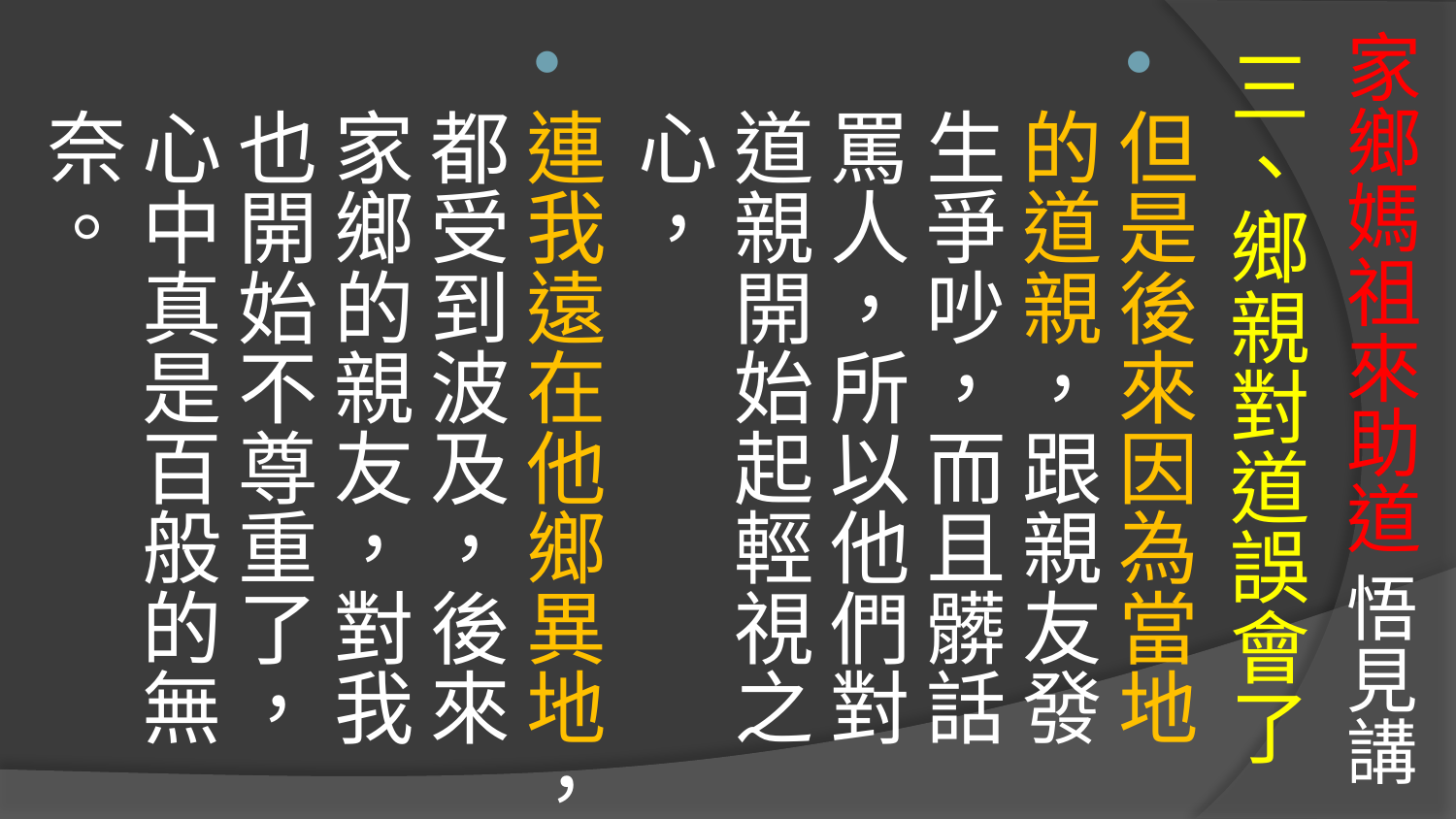

# 家鄉媽祖來助道 悟見講
三、鄉親對道誤會了
但是後來因為當地的道親，跟親友發生爭吵，而且髒話罵人，所以他們對道親開始起輕視之心，
連我遠在他鄉異地，都受到波及，後來家鄉的親友，對我也開始不尊重了，心中真是百般的無奈。